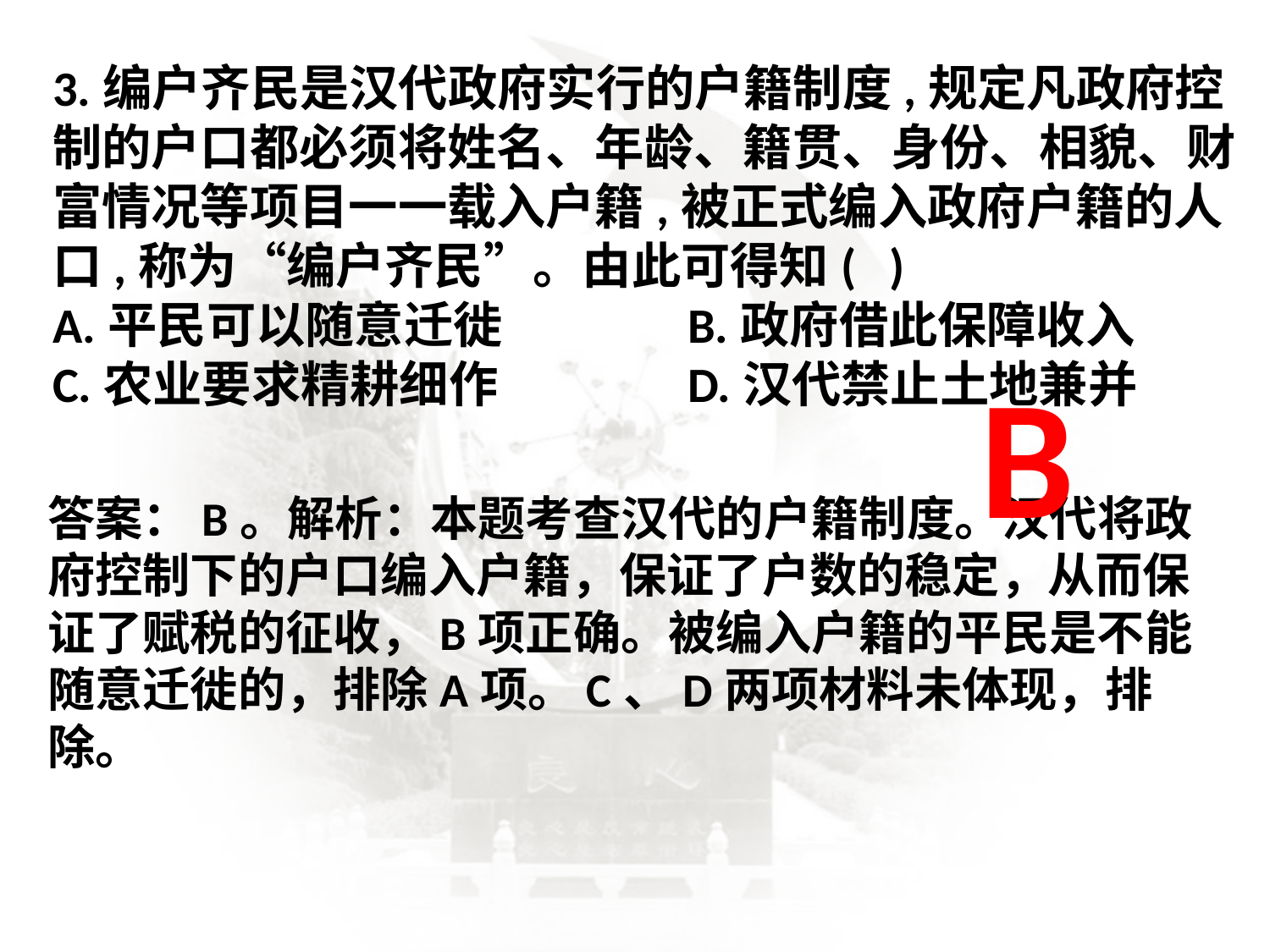

3.编户齐民是汉代政府实行的户籍制度,规定凡政府控制的户口都必须将姓名、年龄、籍贯、身份、相貌、财富情况等项目一一载入户籍,被正式编入政府户籍的人口,称为“编户齐民”。由此可得知(   )A.平民可以随意迁徙		B.政府借此保障收入C.农业要求精耕细作		D.汉代禁止土地兼并
B
答案：B。解析：本题考查汉代的户籍制度。汉代将政府控制下的户口编入户籍，保证了户数的稳定，从而保证了赋税的征收，B项正确。被编入户籍的平民是不能随意迁徙的，排除A项。C、D两项材料未体现，排除。